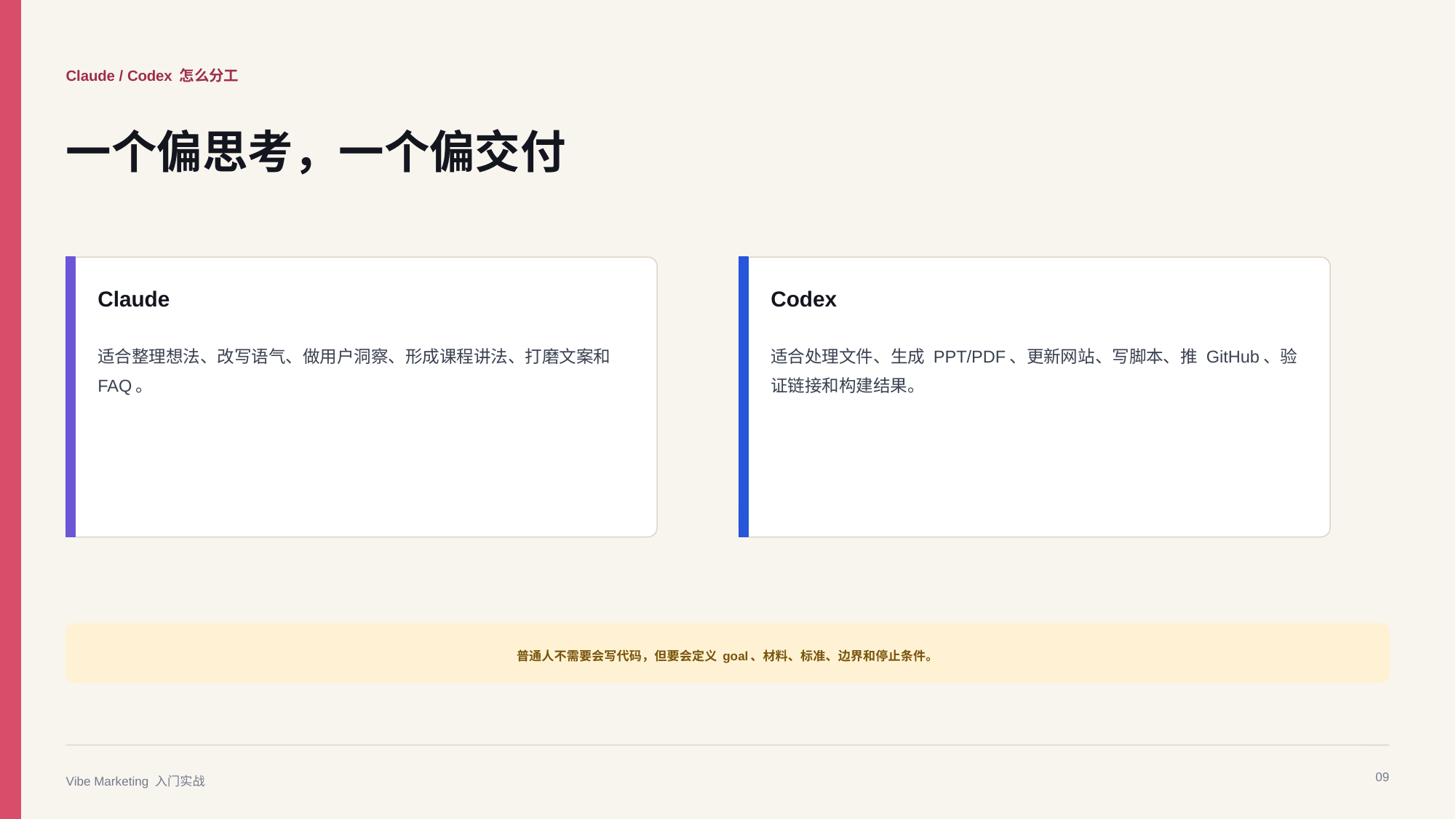

Claude / Codex 怎么分工
一个偏思考，一个偏交付

Claude
Codex
适合整理想法、改写语气、做用户洞察、形成课程讲法、打磨文案和 FAQ。
适合处理文件、生成 PPT/PDF、更新网站、写脚本、推 GitHub、验证链接和构建结果。

普通人不需要会写代码，但要会定义 goal、材料、标准、边界和停止条件。

Vibe Marketing 入门实战
09